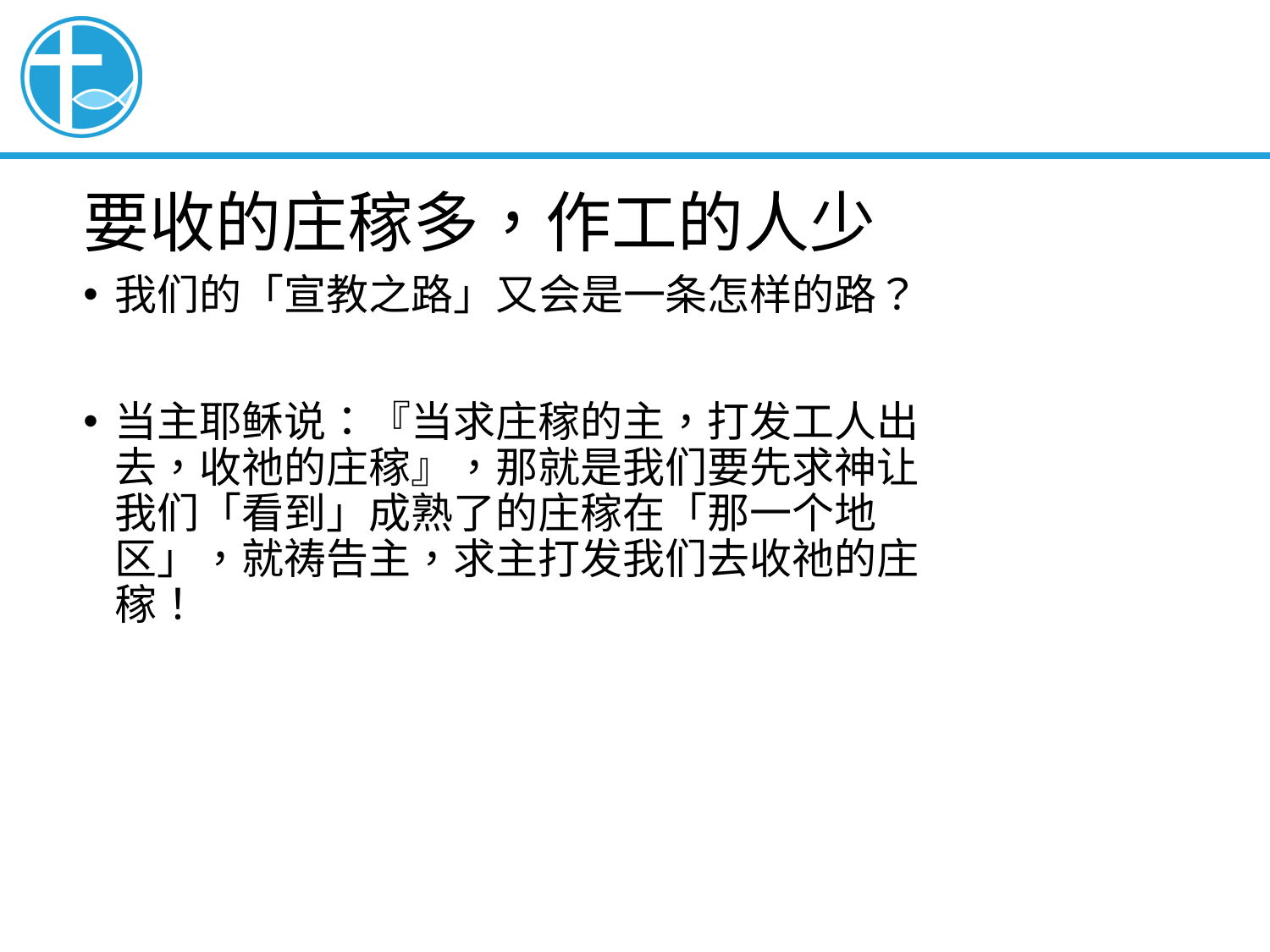

# 要收的庄稼多，作工的人少
我们的「宣教之路」又会是一条怎样的路？

当主耶稣说：『当求庄稼的主，打发工人出去，收祂的庄稼』，那就是我们要先求神让我们「看到」成熟了的庄稼在「那一个地区」，就祷告主，求主打发我们去收祂的庄稼！